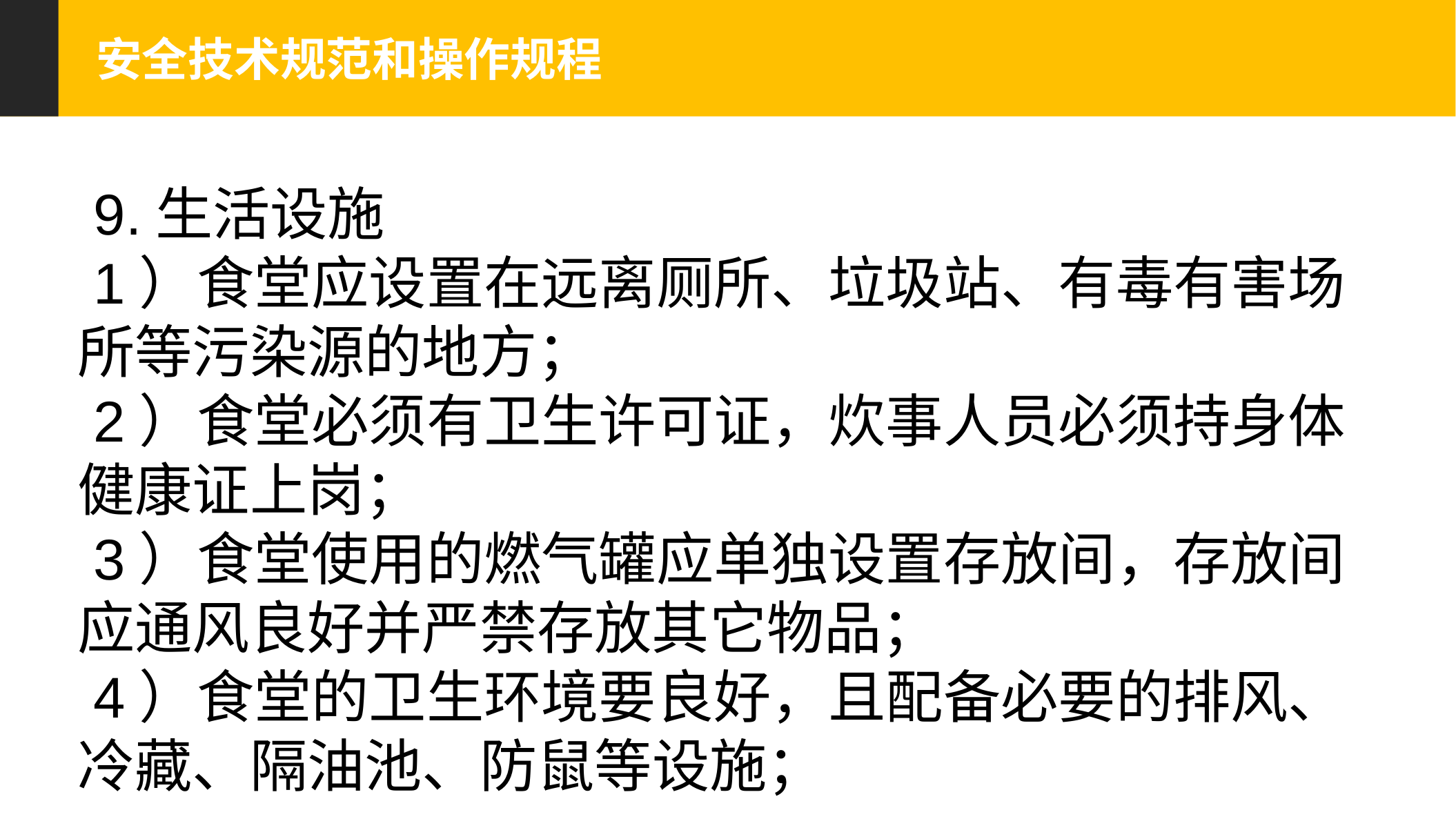

安全技术规范和操作规程
 9.生活设施
 1）食堂应设置在远离厕所、垃圾站、有毒有害场所等污染源的地方；
 2）食堂必须有卫生许可证，炊事人员必须持身体健康证上岗；
 3）食堂使用的燃气罐应单独设置存放间，存放间应通风良好并严禁存放其它物品；
 4）食堂的卫生环境要良好，且配备必要的排风、冷藏、隔油池、防鼠等设施；